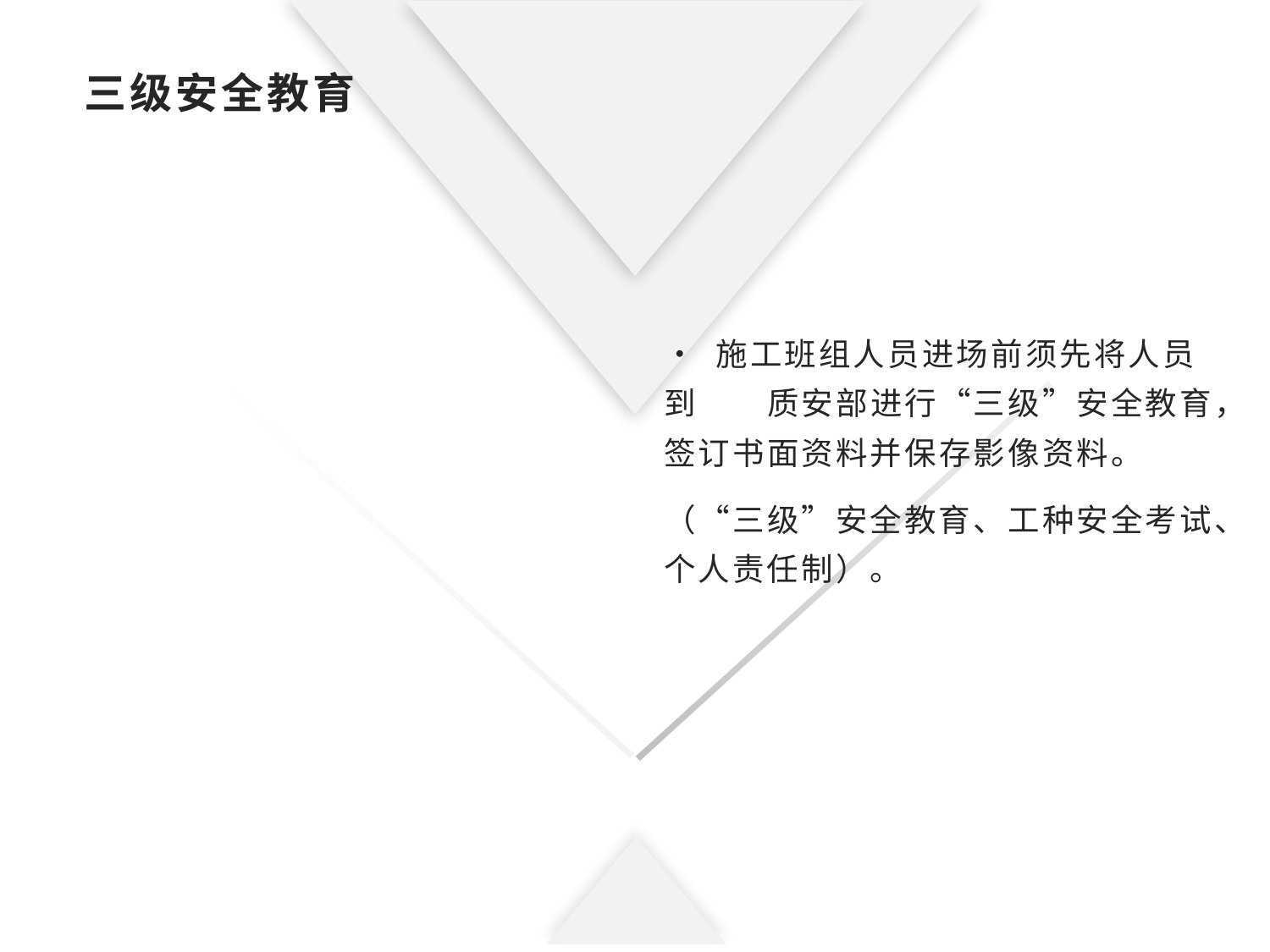

# 三级安全教育

• 施工班组人员进场前须先将人员到       质安部进行“三级”安全教育，签订书面资料并保存影像资料。
（“三级”安全教育、工种安全考试、个人责任制）。